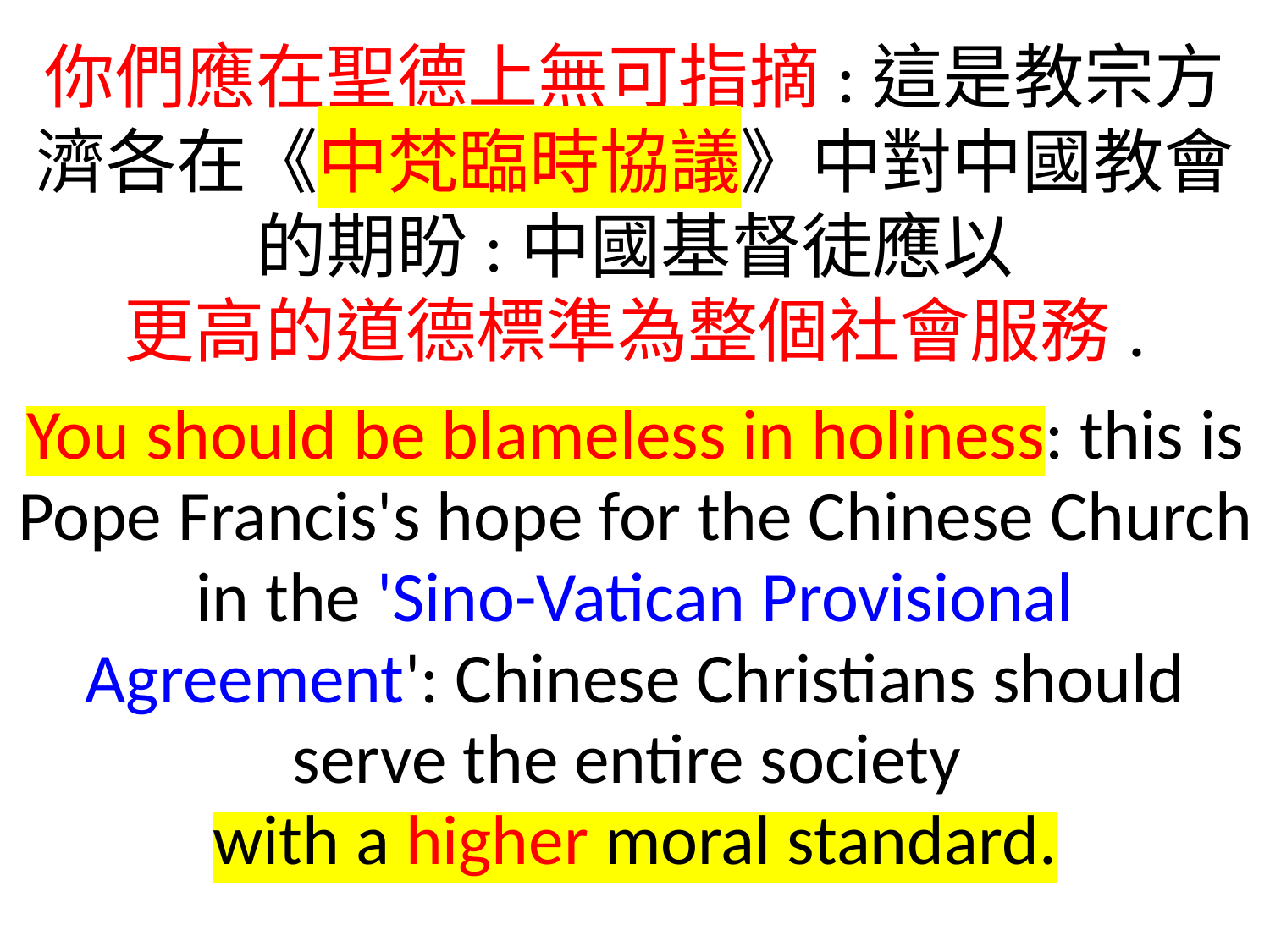

你們應在聖德上無可指摘:這是教宗方濟各在《中梵臨時協議》中對中國教會的期盼:中國基督徒應以
更高的道德標準為整個社會服務.
You should be blameless in holiness: this is Pope Francis's hope for the Chinese Church in the 'Sino-Vatican Provisional Agreement': Chinese Christians should serve the entire society
with a higher moral standard.